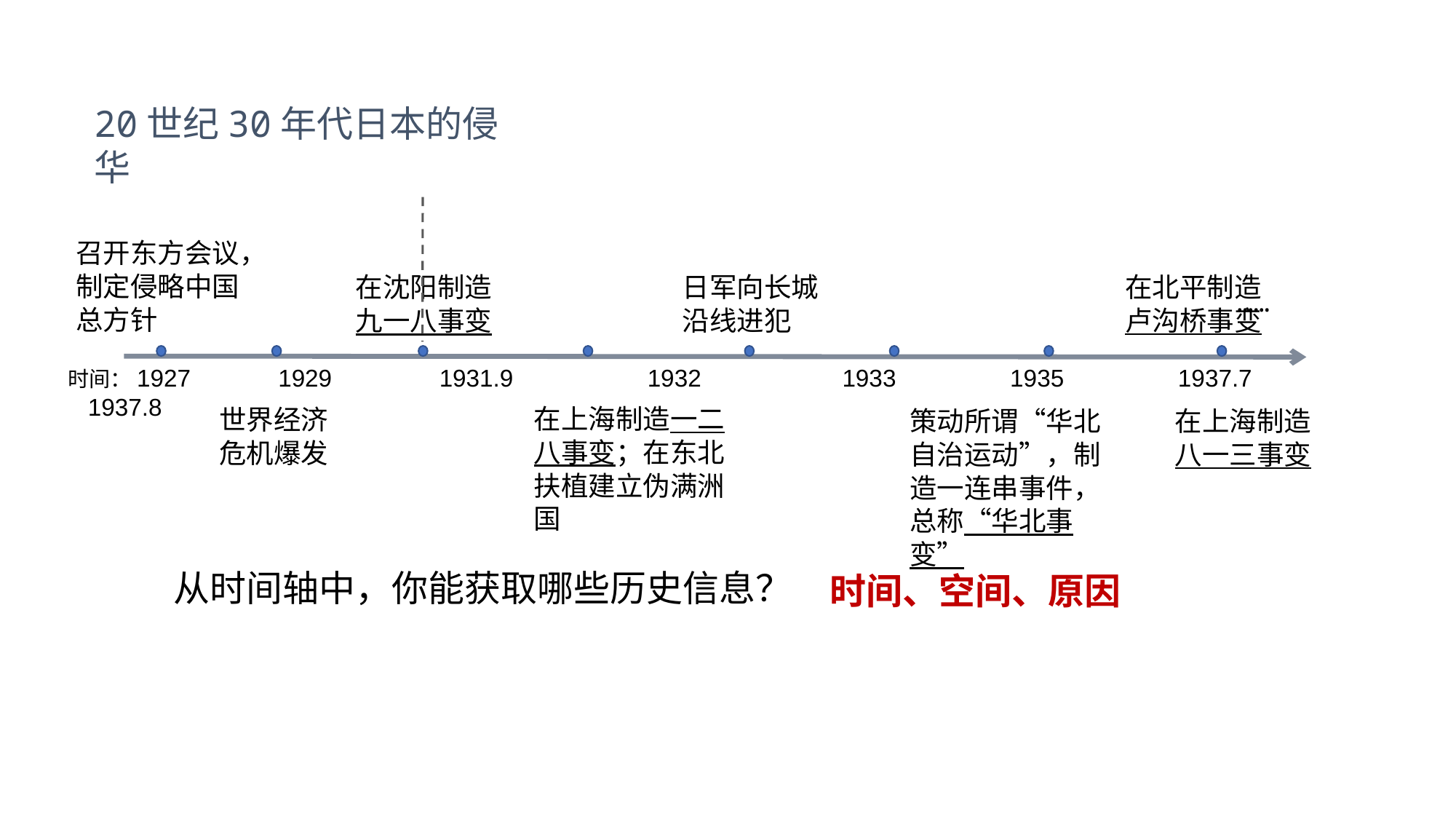

20世纪30年代日本的侵华
召开东方会议，制定侵略中国总方针

在北平制造卢沟桥事变

在沈阳制造九一八事变

日军向长城沿线进犯

……

时间：1927             1929                1931.9                    1932                     1933                 1935                 1937.7                    1937.8
在上海制造一二八事变；在东北扶植建立伪满洲国

世界经济危机爆发

策动所谓“华北自治运动”，制造一连串事件，总称“华北事变”

在上海制造八一三事变

从时间轴中，你能获取哪些历史信息？

时间、空间、原因